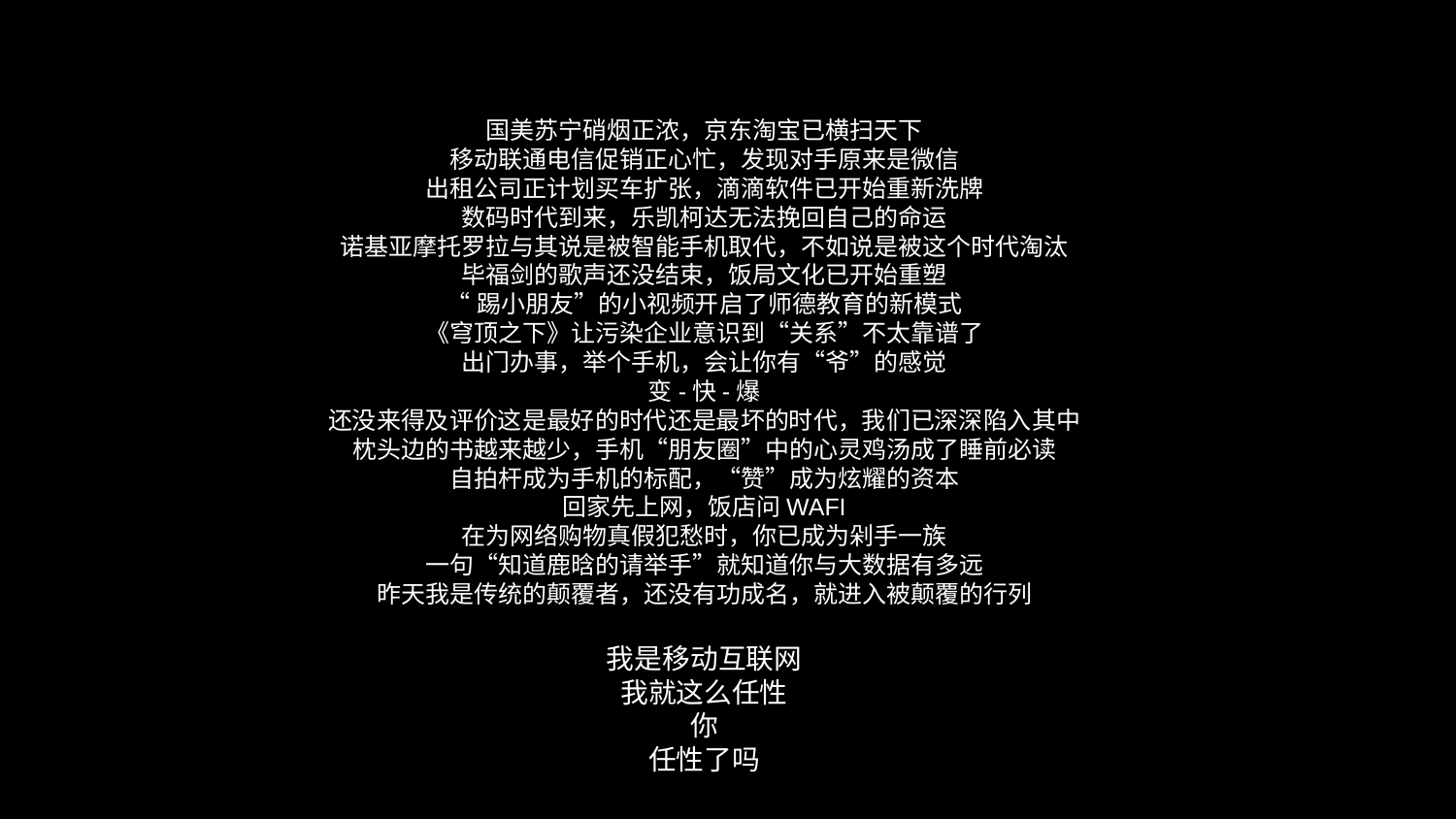

# 国美苏宁硝烟正浓，京东淘宝已横扫天下
移动联通电信促销正心忙，发现对手原来是微信
出租公司正计划买车扩张，滴滴软件已开始重新洗牌
数码时代到来，乐凯柯达无法挽回自己的命运
诺基亚摩托罗拉与其说是被智能手机取代，不如说是被这个时代淘汰
毕福剑的歌声还没结束，饭局文化已开始重塑
“踢小朋友”的小视频开启了师德教育的新模式
《穹顶之下》让污染企业意识到“关系”不太靠谱了
出门办事，举个手机，会让你有“爷”的感觉
变-快-爆
还没来得及评价这是最好的时代还是最坏的时代，我们已深深陷入其中
枕头边的书越来越少，手机“朋友圈”中的心灵鸡汤成了睡前必读
自拍杆成为手机的标配，“赞”成为炫耀的资本
回家先上网，饭店问WAFI
在为网络购物真假犯愁时，你已成为剁手一族
一句“知道鹿晗的请举手”就知道你与大数据有多远
昨天我是传统的颠覆者，还没有功成名，就进入被颠覆的行列

我是移动互联网
我就这么任性
你
任性了吗